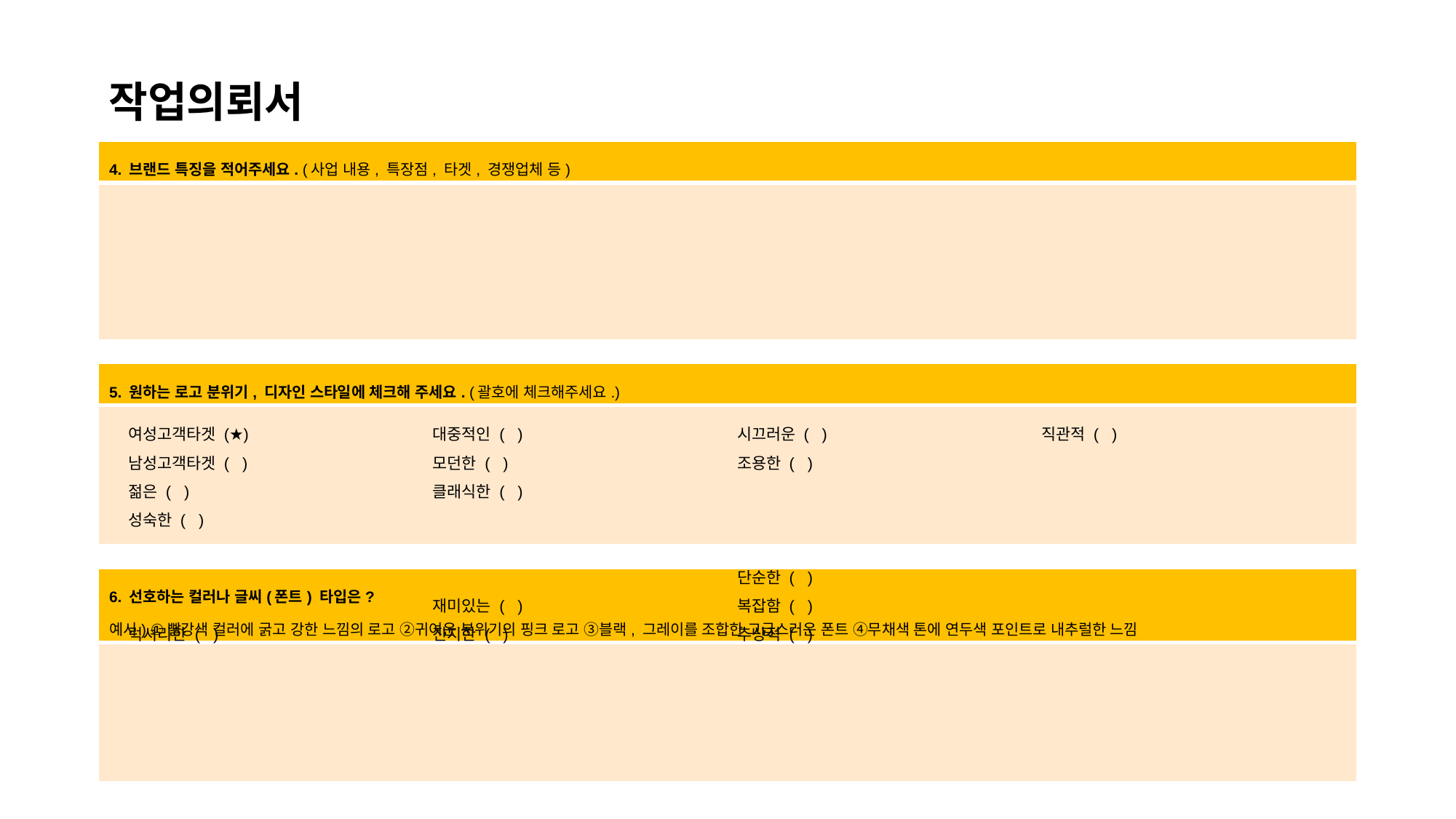

작업의뢰서
| 4. 브랜드 특징을 적어주세요. (사업 내용, 특장점, 타겟, 경쟁업체 등) |
| --- |
|  |
| 5. 원하는 로고 분위기, 디자인 스타일에 체크해 주세요. (괄호에 체크해주세요.) |
| --- |
|  |
여성고객타겟 (★)
남성고객타겟 (   )
젊은 (   )
성숙한 (   )

럭셔리한 (   )
대중적인 (   )
모던한 (   )
클래식한 (   )

재미있는 (   )
진지한 (   )
시끄러운 (   )
조용한 (   )

단순한 (   )
복잡함 (   )
추상적 (   )
직관적 (   )
| 6. 선호하는 컬러나 글씨(폰트) 타입은? 예시) ①빨강색 컬러에 굵고 강한 느낌의 로고 ②귀여운 분위기의 핑크 로고 ③블랙, 그레이를 조합한 고급스러운 폰트 ④무채색 톤에 연두색 포인트로 내추럴한 느낌 |
| --- |
|  |